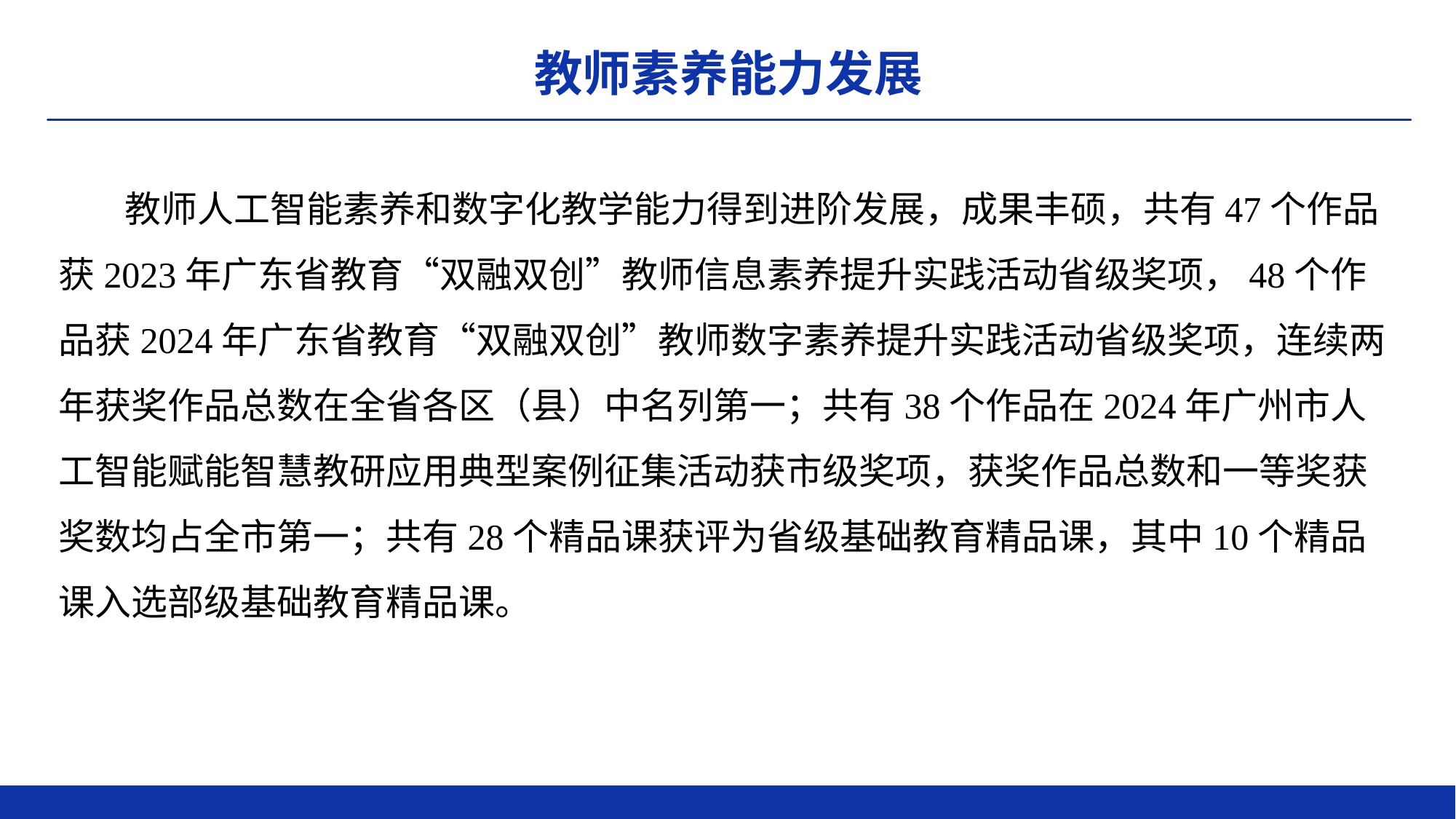

# 教师素养能力发展
       教师人工智能素养和数字化教学能力得到进阶发展，成果丰硕，共有47个作品获2023年广东省教育“双融双创”教师信息素养提升实践活动省级奖项，48个作品获2024年广东省教育“双融双创”教师数字素养提升实践活动省级奖项，连续两年获奖作品总数在全省各区（县）中名列第一；共有38个作品在2024年广州市人工智能赋能智慧教研应用典型案例征集活动获市级奖项，获奖作品总数和一等奖获奖数均占全市第一；共有28个精品课获评为省级基础教育精品课，其中10个精品课入选部级基础教育精品课。